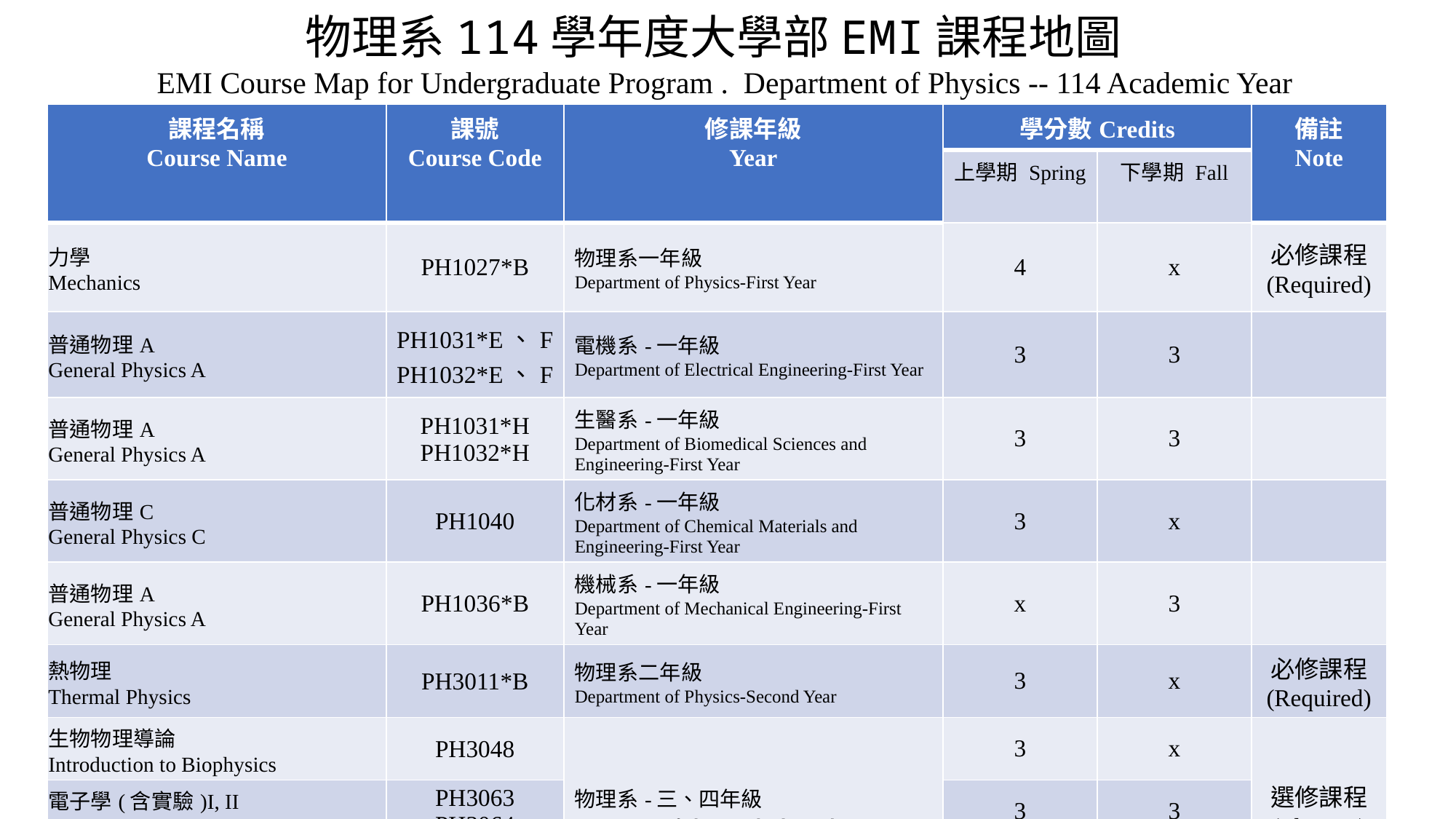

# 物理系114學年度大學部EMI課程地圖
EMI Course Map for Undergraduate Program .  Department of Physics -- 114 Academic Year
| 課程名稱 Course Name | 課號 Course Code | 修課年級 Year | 學分數Credits |  | 備註 Note |
| --- | --- | --- | --- | --- | --- |
|  |  |  | 上學期 Spring | 下學期 Fall |  |
| 力學 Mechanics | PH1027\*B | 物理系一年級 Department of Physics-First Year | 4 | x | 必修課程 (Required) |
| 普通物理A General Physics A | PH1031\*E、F PH1032\*E、F | 電機系-一年級 Department of Electrical Engineering-First Year | 3 | 3 |  |
| 普通物理A General Physics A | PH1031\*H PH1032\*H | 生醫系-一年級 Department of Biomedical Sciences and Engineering-First Year | 3 | 3 |  |
| 普通物理C General Physics C | PH1040 | 化材系-一年級 Department of Chemical Materials and Engineering-First Year | 3 | x |  |
| 普通物理A General Physics A | PH1036\*B | 機械系-一年級 Department of Mechanical Engineering-First Year | x | 3 |  |
| 熱物理 Thermal Physics | PH3011\*B | 物理系二年級 Department of Physics-Second Year | 3 | x | 必修課程 (Required) |
| 生物物理導論 Introduction to Biophysics | PH3048 | 物理系-三、四年級 Department of Physics-Third/Fourth Year | 3 | x | 選修課程 (Elective) |
| 電子學(含實驗)I, II Electronics (with Experiments) I, II | PH3063 PH3064 |  | 3 | 3 |  |
| 用Python做天文物理 Doing Astrophysics using Python | PH3066 |  | 3 | 3 |  |